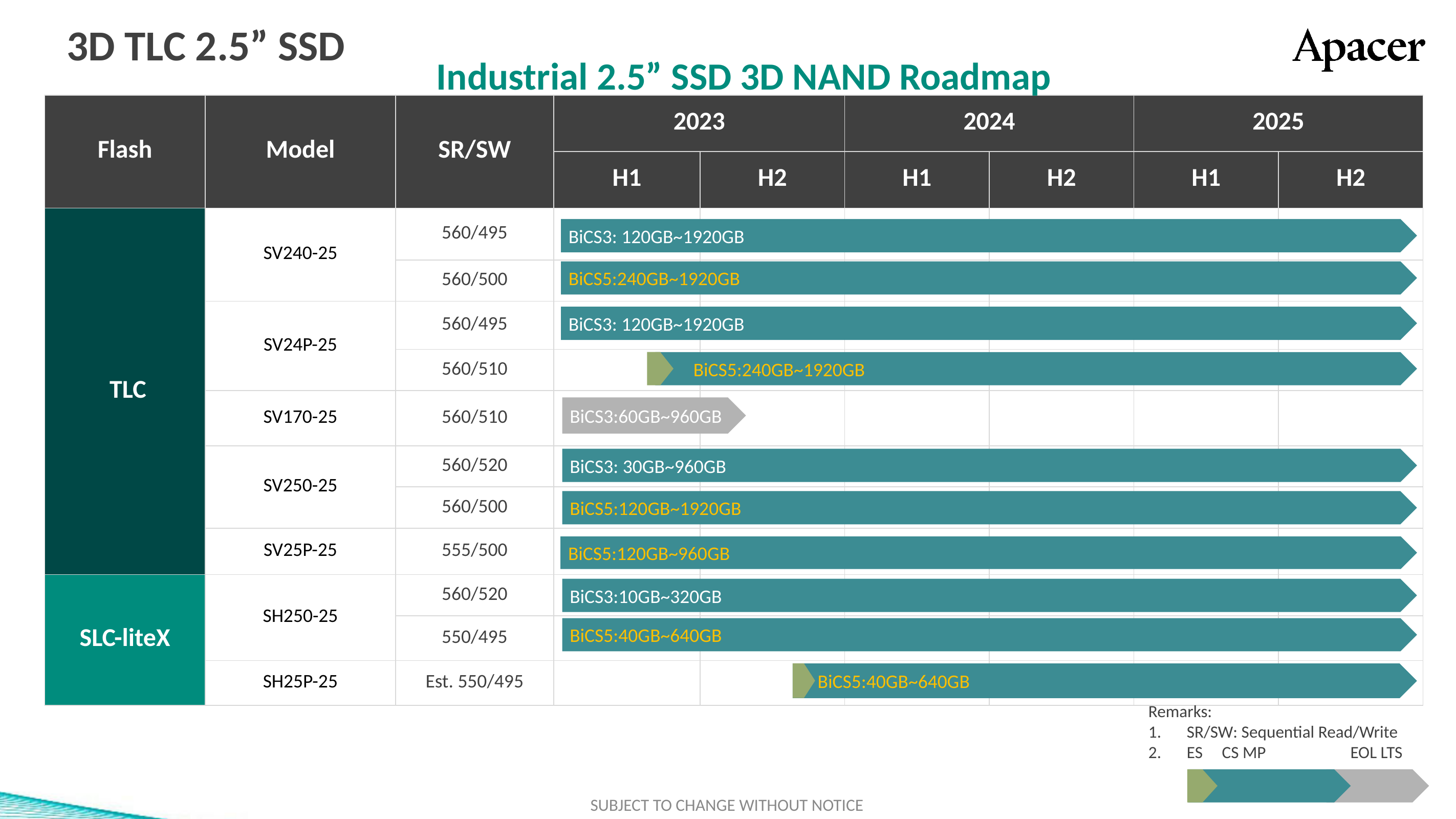

# 3D TLC 2.5” SSD
Industrial 2.5” SSD 3D NAND Roadmap
| Flash | Model | SR/SW | 2023 |  | 2024 |  | 2025 |  |
| --- | --- | --- | --- | --- | --- | --- | --- | --- |
|  |  |  | H1 | H2 | H1 | H2 | H1 | H2 |
| TLC | SV240-25 | 560/495 |  |  |  |  |  |  |
|  |  | 560/500 |  |  |  |  |  |  |
|  | SV24P-25 | 560/495 |  |  |  |  |  |  |
|  |  | 560/510 |  |  |  |  |  |  |
|  | SV170-25 | 560/510 |  |  |  |  |  |  |
|  | SV250-25 | 560/520 |  |  |  |  |  |  |
|  |  | 560/500 |  |  |  |  |  |  |
|  | SV25P-25 | 555/500 |  |  |  |  |  |  |
| SLC-liteX | SH250-25 | 560/520 |  |  |  |  |  |  |
|  |  | 550/495 |  |  |  |  |  |  |
|  | SH25P-25 | Est. 550/495 |  |  |  |  |  |  |
標準色
附屬
配色
3D TLC
2D MLC
SLC-lite
SLC
類工

SLC-liteX

BiCS3: 120GB~1920GB
BiCS5:240GB~1920GB
BiCS3: 120GB~1920GB

       BiCS5:240GB~1920GB
BiCS3:60GB~960GB
BiCS3: 30GB~960GB
BiCS5:120GB~1920GB
BiCS5:120GB~960GB
BiCS3:10GB~320GB
BiCS5:40GB~640GB

    BiCS5:40GB~640GB
Remarks:
SR/SW: Sequential Read/Write
ES     CS MP                      EOL LTS